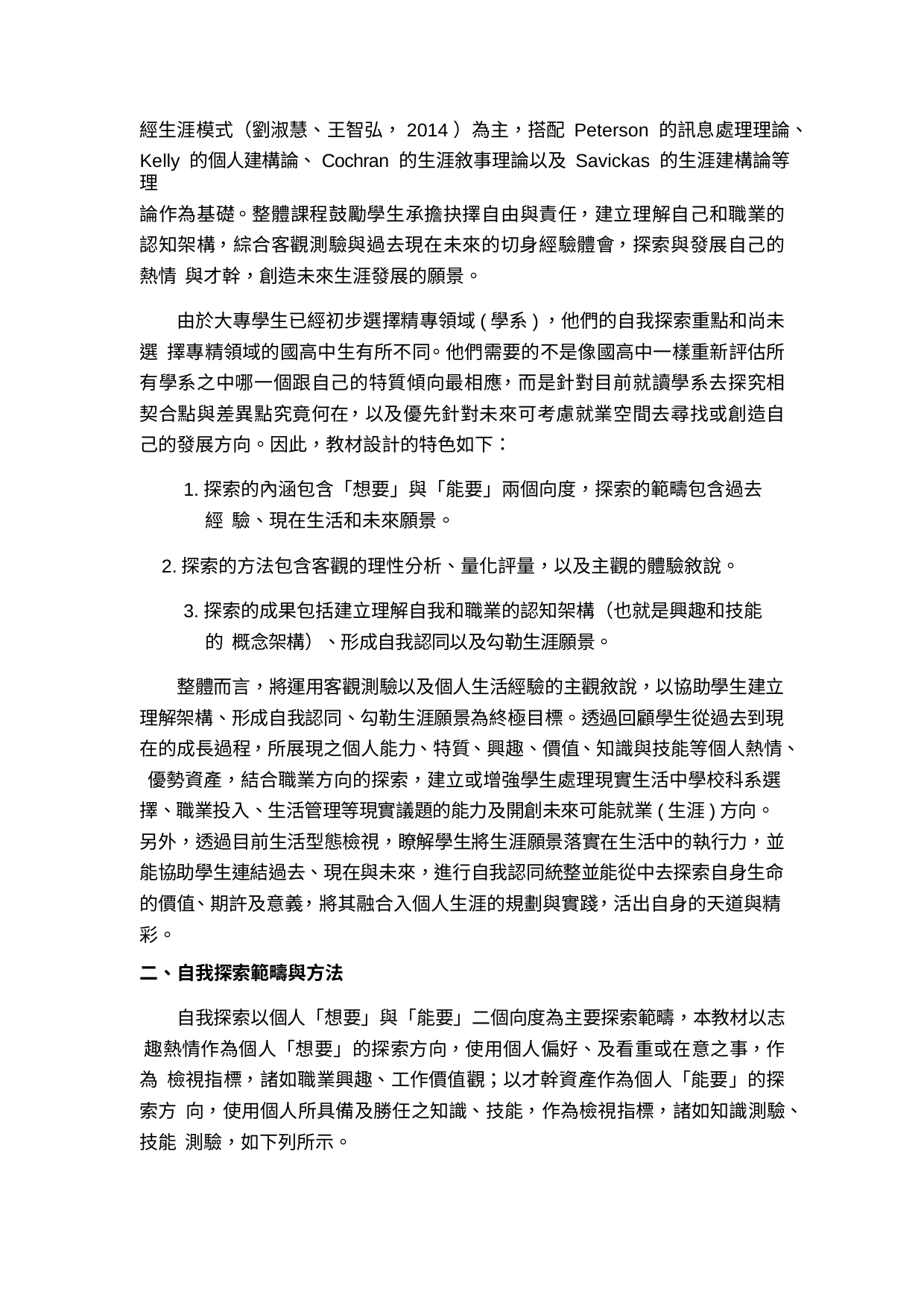

經生涯模式（劉淑慧、王智弘，2014）為主，搭配 Peterson 的訊息處理理論、
Kelly 的個人建構論、Cochran 的生涯敘事理論以及 Savickas 的生涯建構論等理
論作為基礎。整體課程鼓勵學生承擔抉擇自由與責任，建立理解自己和職業的認知架構，綜合客觀測驗與過去現在未來的切身經驗體會，探索與發展自己的熱情  與才幹，創造未來生涯發展的願景。
由於大專學生已經初步選擇精專領域(學系)，他們的自我探索重點和尚未選  擇專精領域的國高中生有所不同。他們需要的不是像國高中一樣重新評估所有學系之中哪一個跟自己的特質傾向最相應，而是針對目前就讀學系去探究相契合點與差異點究竟何在，以及優先針對未來可考慮就業空間去尋找或創造自己的發展方向。因此，教材設計的特色如下：
1.探索的內涵包含「想要」與「能要」兩個向度，探索的範疇包含過去經  驗、現在生活和未來願景。

2.探索的方法包含客觀的理性分析、量化評量，以及主觀的體驗敘說。
3.探索的成果包括建立理解自我和職業的認知架構（也就是興趣和技能的  概念架構）、形成自我認同以及勾勒生涯願景。
整體而言，將運用客觀測驗以及個人生活經驗的主觀敘說，以協助學生建立  理解架構、形成自我認同、勾勒生涯願景為終極目標。透過回顧學生從過去到現  在的成長過程，所展現之個人能力、特質、興趣、價值、知識與技能等個人熱情、  優勢資產，結合職業方向的探索，建立或增強學生處理現實生活中學校科系選擇、職業投入、生活管理等現實議題的能力及開創未來可能就業(生涯)方向。另外，透過目前生活型態檢視，瞭解學生將生涯願景落實在生活中的執行力，並能協助學生連結過去、現在與未來，進行自我認同統整並能從中去探索自身生命的價值、期許及意義，將其融合入個人生涯的規劃與實踐，活出自身的天道與精彩。
二、自我探索範疇與方法
自我探索以個人「想要」與「能要」二個向度為主要探索範疇，本教材以志  趣熱情作為個人「想要」的探索方向，使用個人偏好、及看重或在意之事，作為  檢視指標，諸如職業興趣、工作價值觀；以才幹資產作為個人「能要」的探索方  向，使用個人所具備及勝任之知識、技能，作為檢視指標，諸如知識測驗、技能  測驗，如下列所示。